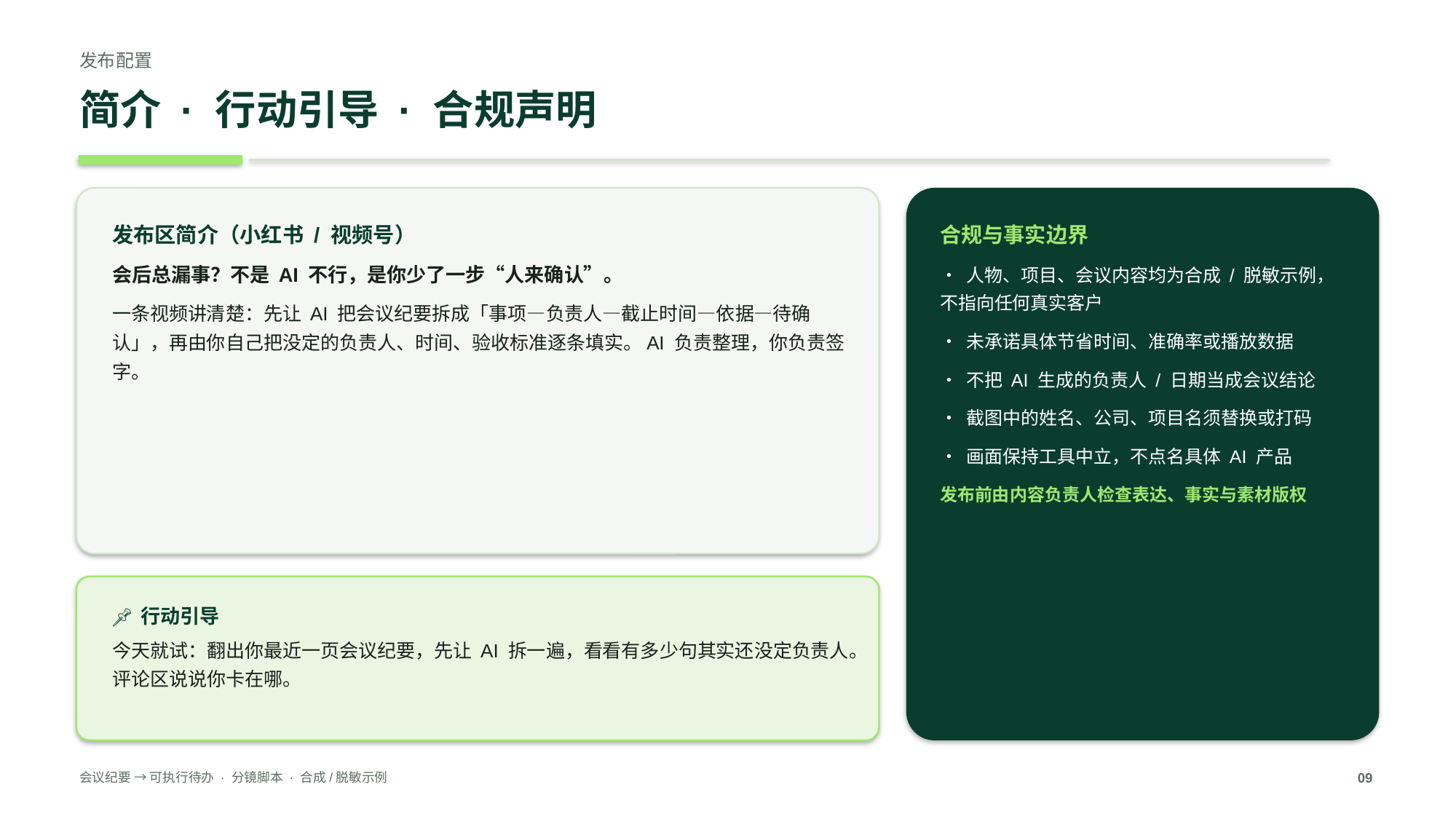

发布配置
简介 · 行动引导 · 合规声明

发布区简介（小红书 / 视频号）
会后总漏事？不是 AI 不行，是你少了一步“人来确认”。
一条视频讲清楚：先让 AI 把会议纪要拆成「事项—负责人—截止时间—依据—待确认」，再由你自己把没定的负责人、时间、验收标准逐条填实。AI 负责整理，你负责签字。
合规与事实边界
• 人物、项目、会议内容均为合成 / 脱敏示例，不指向任何真实客户
• 未承诺具体节省时间、准确率或播放数据
• 不把 AI 生成的负责人 / 日期当成会议结论
• 截图中的姓名、公司、项目名须替换或打码
• 画面保持工具中立，不点名具体 AI 产品
发布前由内容负责人检查表达、事实与素材版权

📌 行动引导
今天就试：翻出你最近一页会议纪要，先让 AI 拆一遍，看看有多少句其实还没定负责人。评论区说说你卡在哪。
会议纪要 → 可执行待办 · 分镜脚本 · 合成/脱敏示例
09